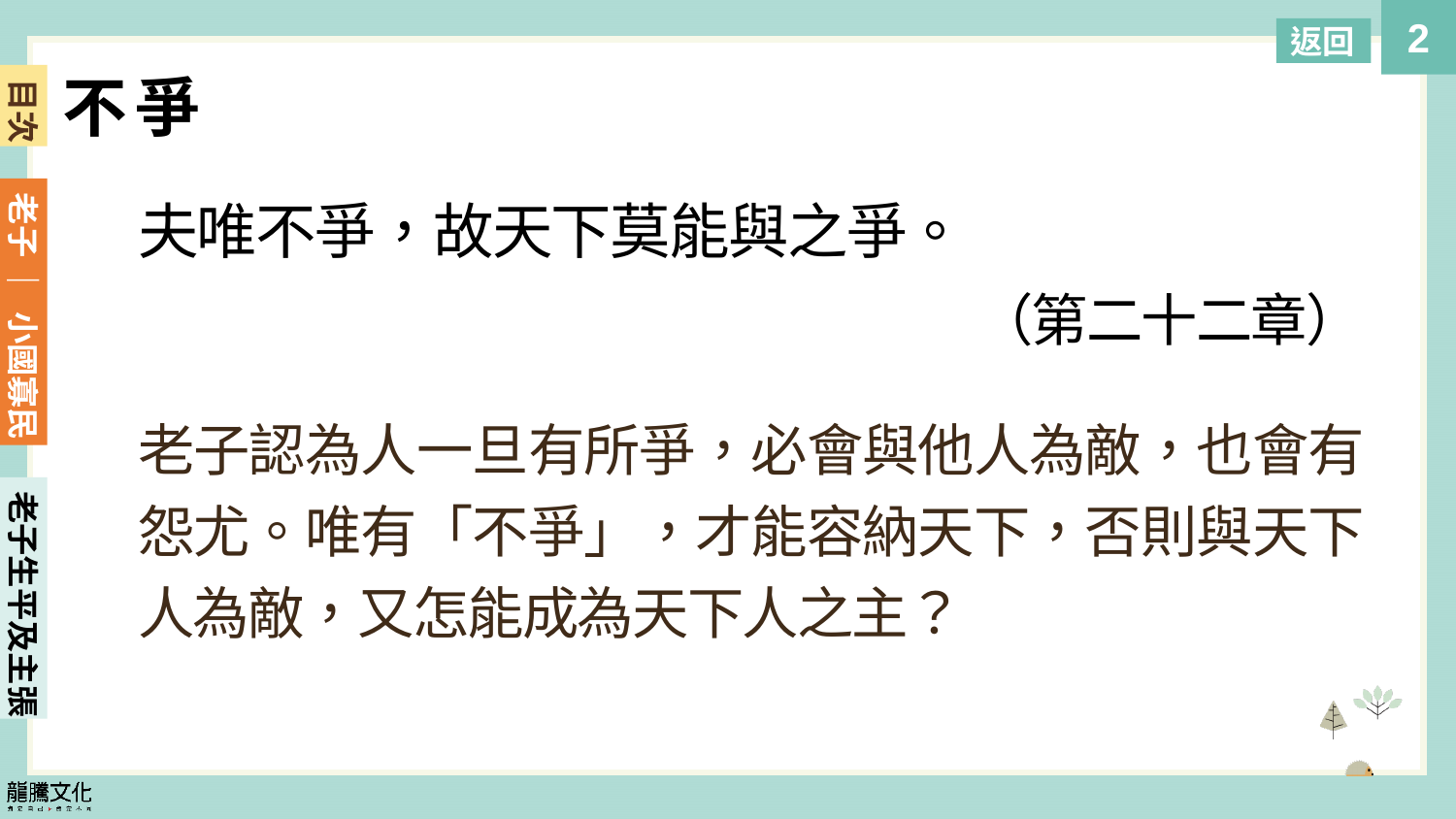

返回
不爭
夫唯不爭，故天下莫能與之爭。
（第二十二章）
老子認為人一旦有所爭，必會與他人為敵，也會有怨尤。唯有「不爭」，才能容納天下，否則與天下人為敵，又怎能成為天下人之主？
老子生平及主張